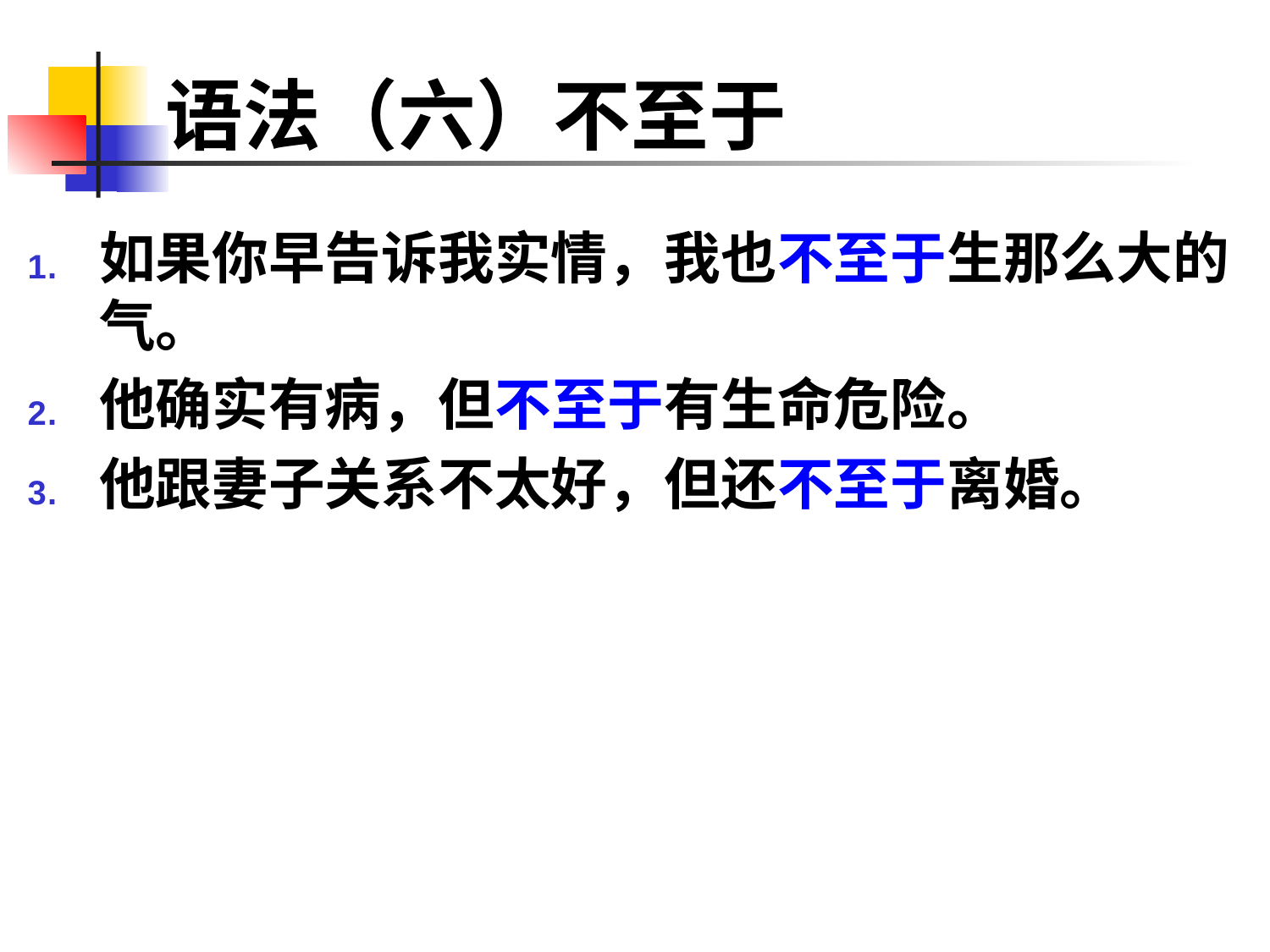

# 语法（六）不至于
如果你早告诉我实情，我也不至于生那么大的气。
他确实有病，但不至于有生命危险。
他跟妻子关系不太好，但还不至于离婚。